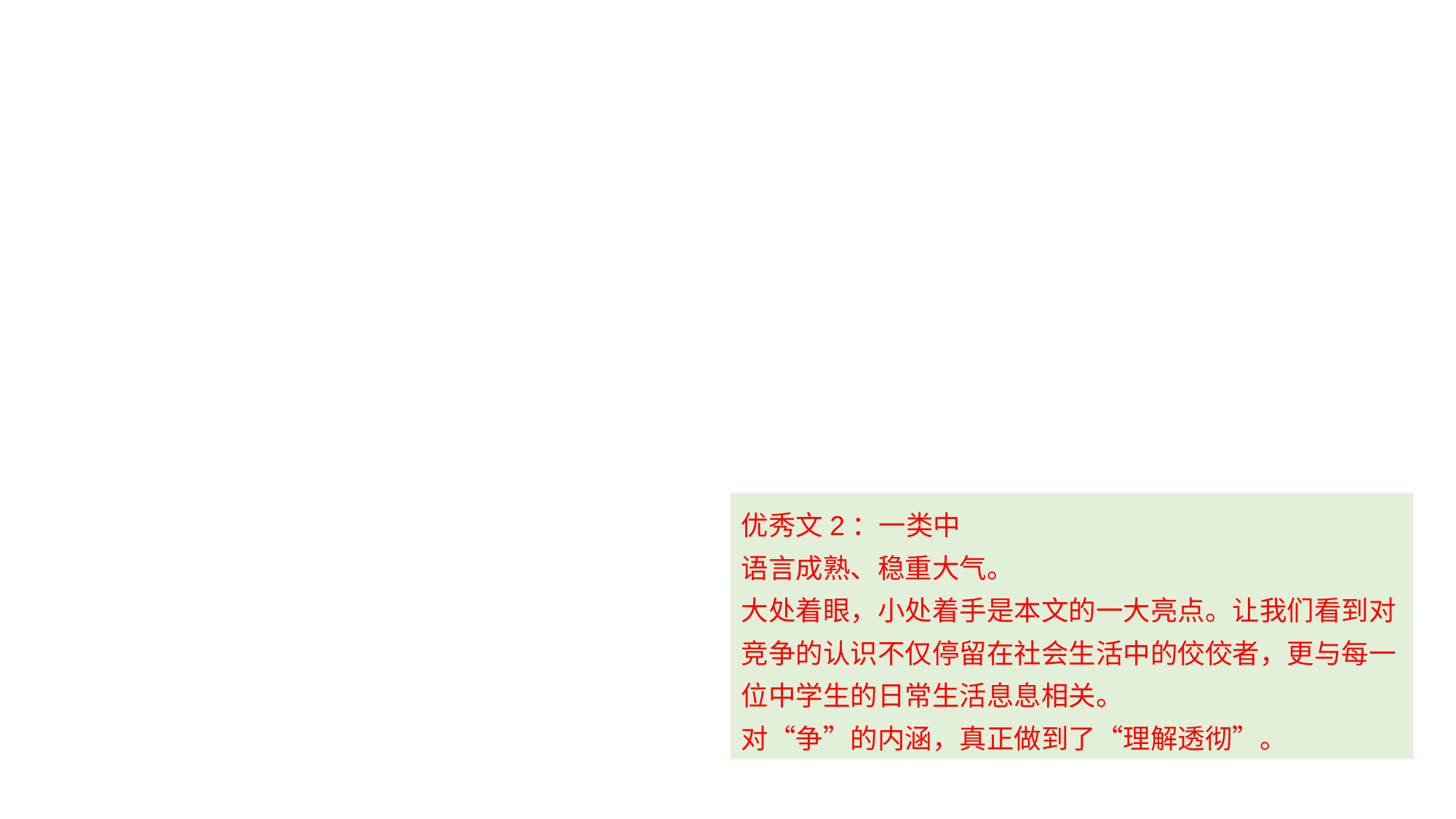

#
优秀文2：一类中
语言成熟、稳重大气。
大处着眼，小处着手是本文的一大亮点。让我们看到对竞争的认识不仅停留在社会生活中的佼佼者，更与每一位中学生的日常生活息息相关。
对“争”的内涵，真正做到了“理解透彻”。